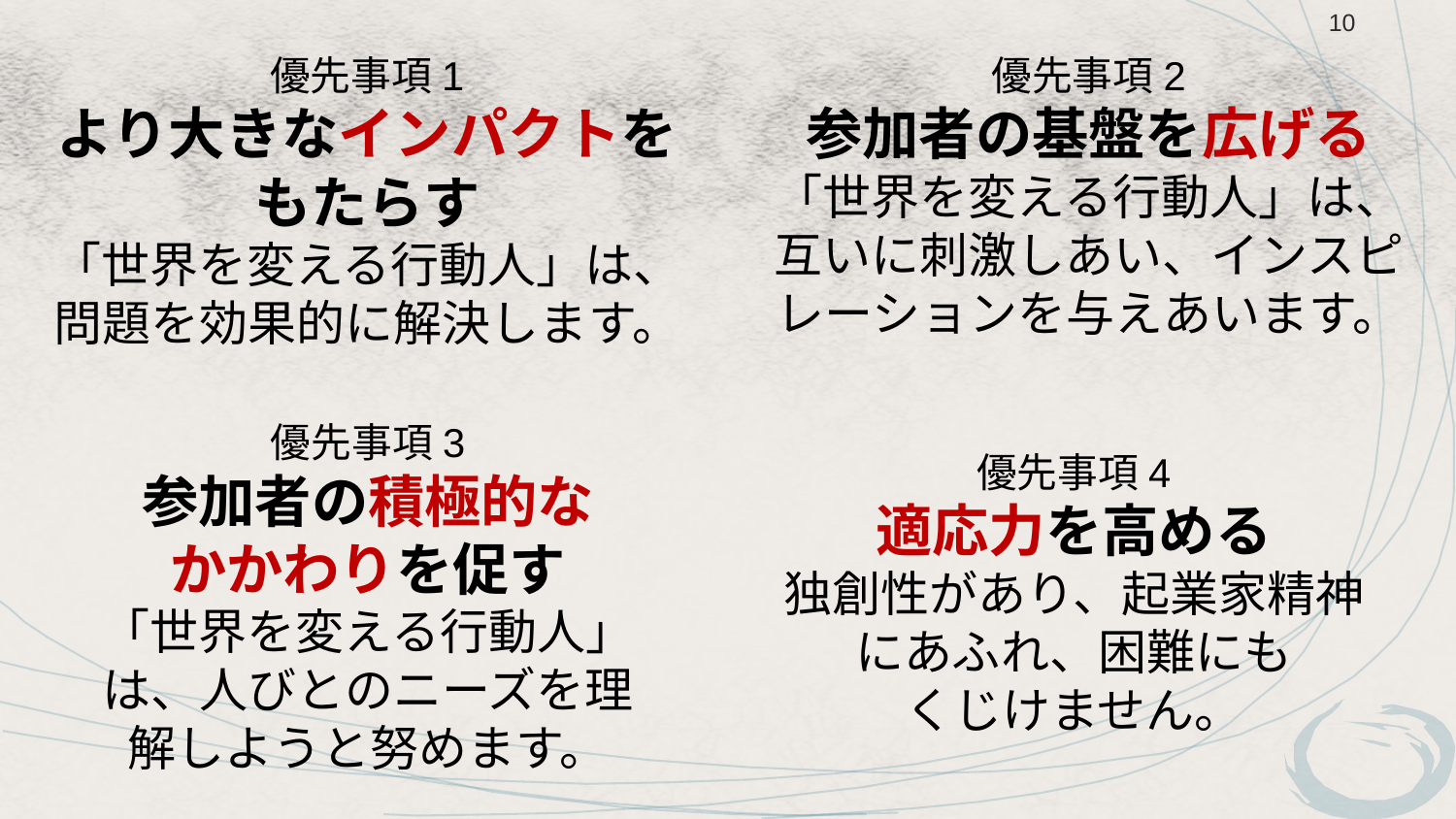

10
優先事項1
より大きなインパクトを
もたらす
「世界を変える行動人」は、問題を効果的に解決します。
優先事項2
参加者の基盤を広げる
「世界を変える行動人」は、互いに刺激しあい、インスピレーションを与えあいます。
優先事項3
参加者の積極的な
かかわりを促す
「世界を変える行動人」は、人びとのニーズを理解しようと努めます。
優先事項4
適応力を高める
独創性があり、起業家精神にあふれ、困難にも
くじけません。